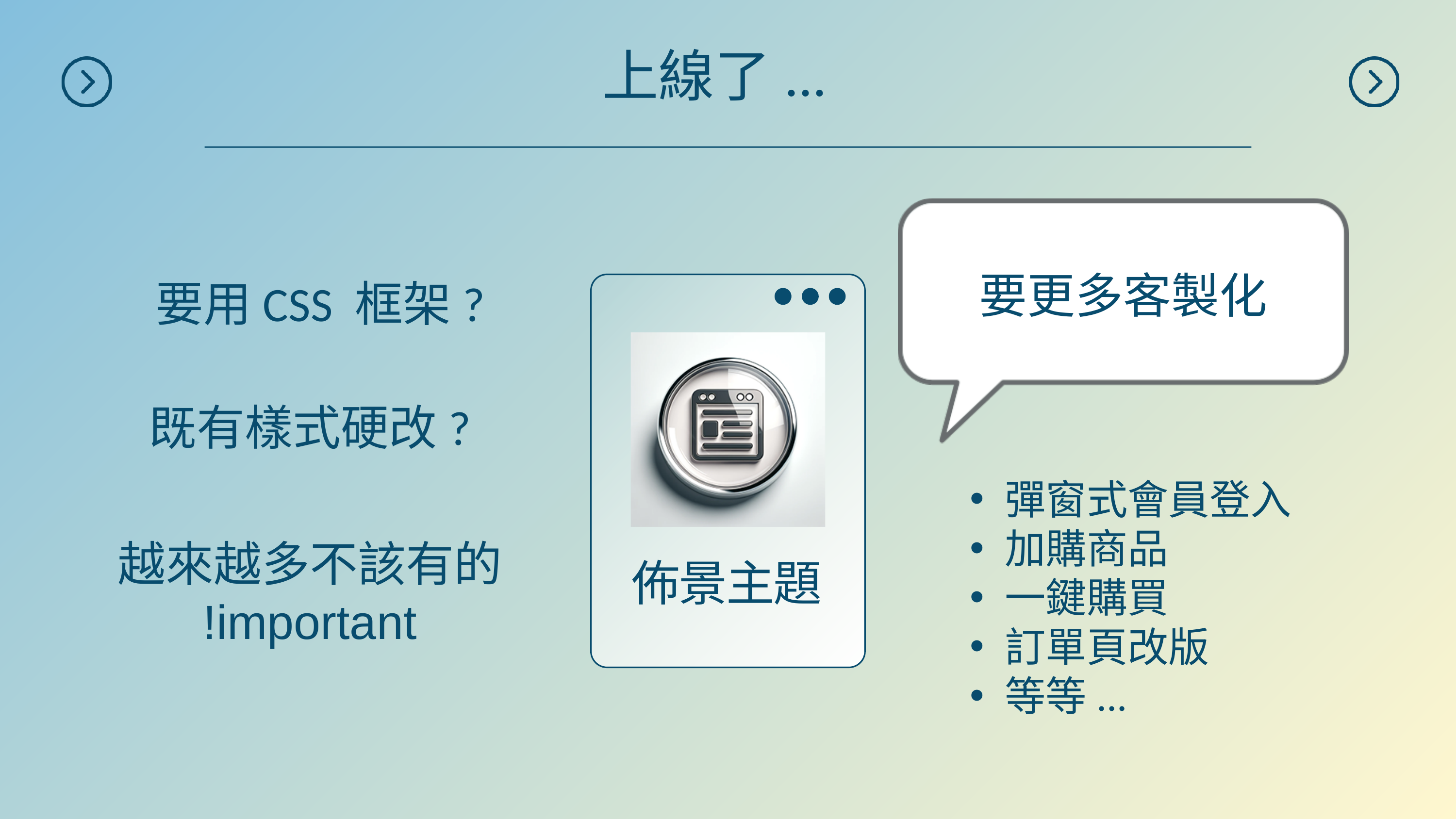

上線了...

要更多客製化
要用CSS 框架?

既有樣式硬改?
彈窗式會員登入
加購商品
一鍵購買
訂單頁改版
等等...
越來越多不該有的
!important
佈景主題